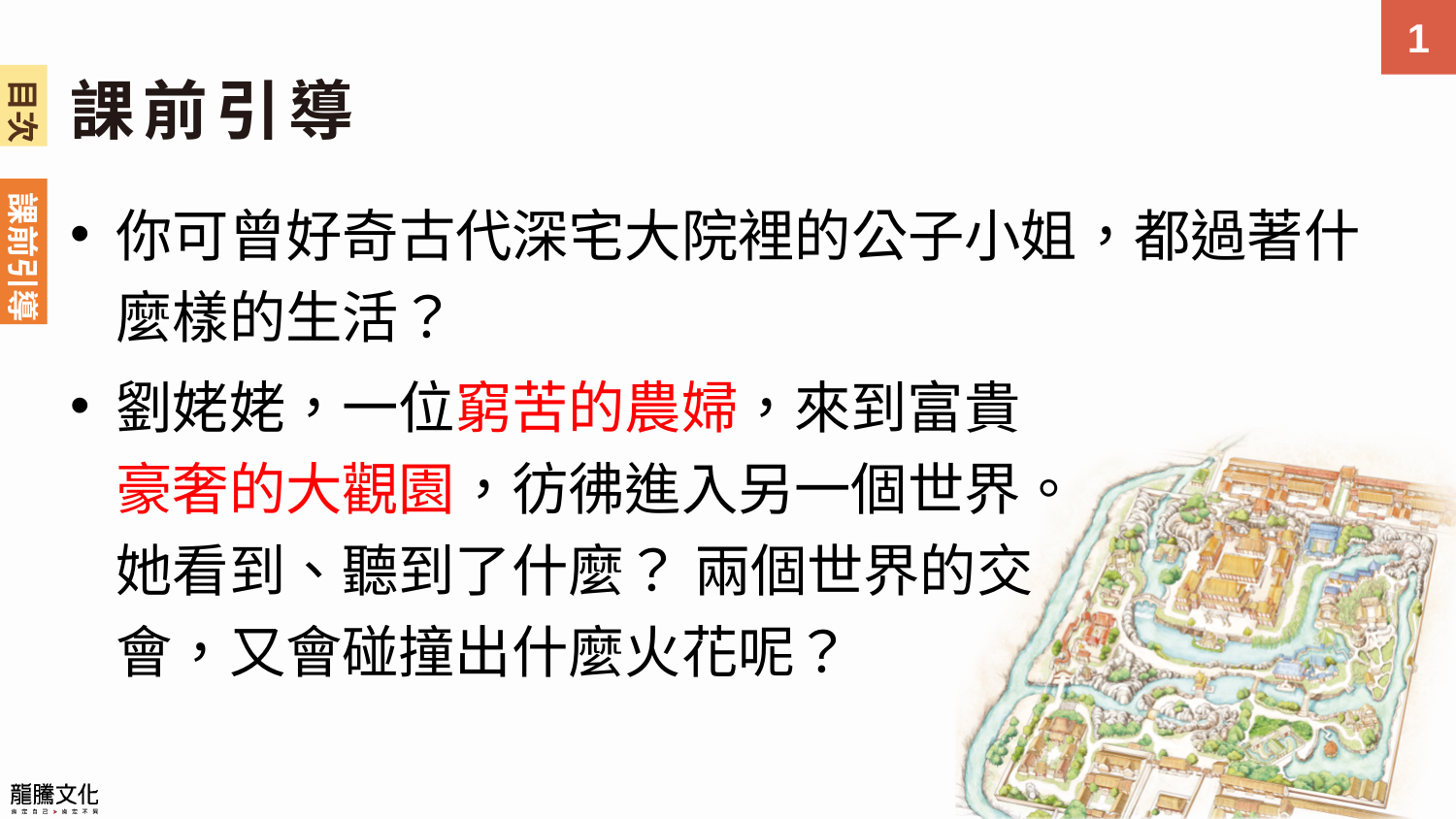

課前引導
你可曾好奇古代深宅大院裡的公子小姐，都過著什麼樣的生活？
劉姥姥，一位窮苦的農婦，來到富貴豪奢的大觀園，彷彿進入另一個世界。她看到、聽到了什麼？ 兩個世界的交會，又會碰撞出什麼火花呢？